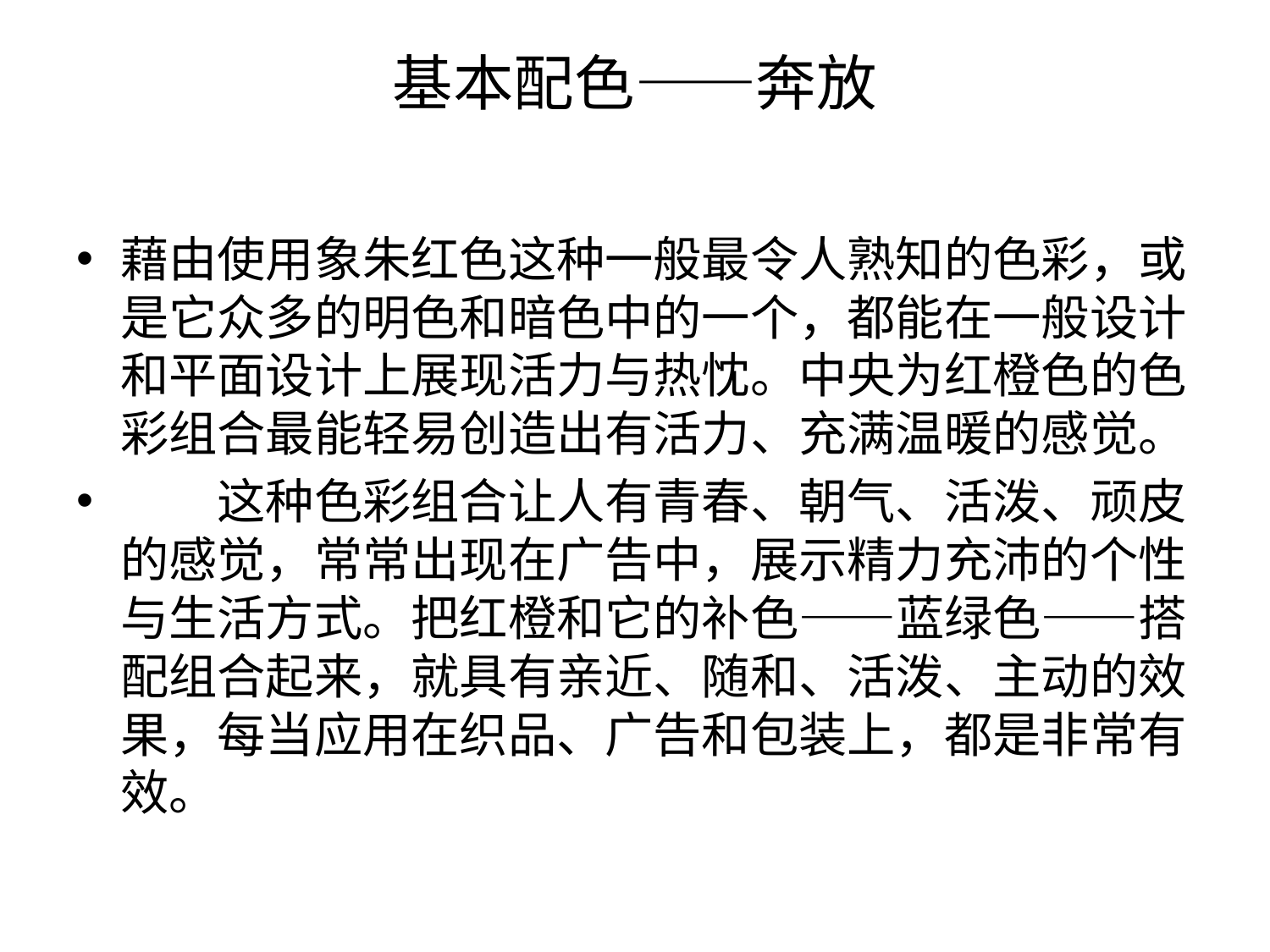

# 基本配色——奔放
藉由使用象朱红色这种一般最令人熟知的色彩，或是它众多的明色和暗色中的一个，都能在一般设计和平面设计上展现活力与热忱。中央为红橙色的色彩组合最能轻易创造出有活力、充满温暖的感觉。
　　这种色彩组合让人有青春、朝气、活泼、顽皮的感觉，常常出现在广告中，展示精力充沛的个性与生活方式。把红橙和它的补色——蓝绿色——搭配组合起来，就具有亲近、随和、活泼、主动的效果，每当应用在织品、广告和包装上，都是非常有效。